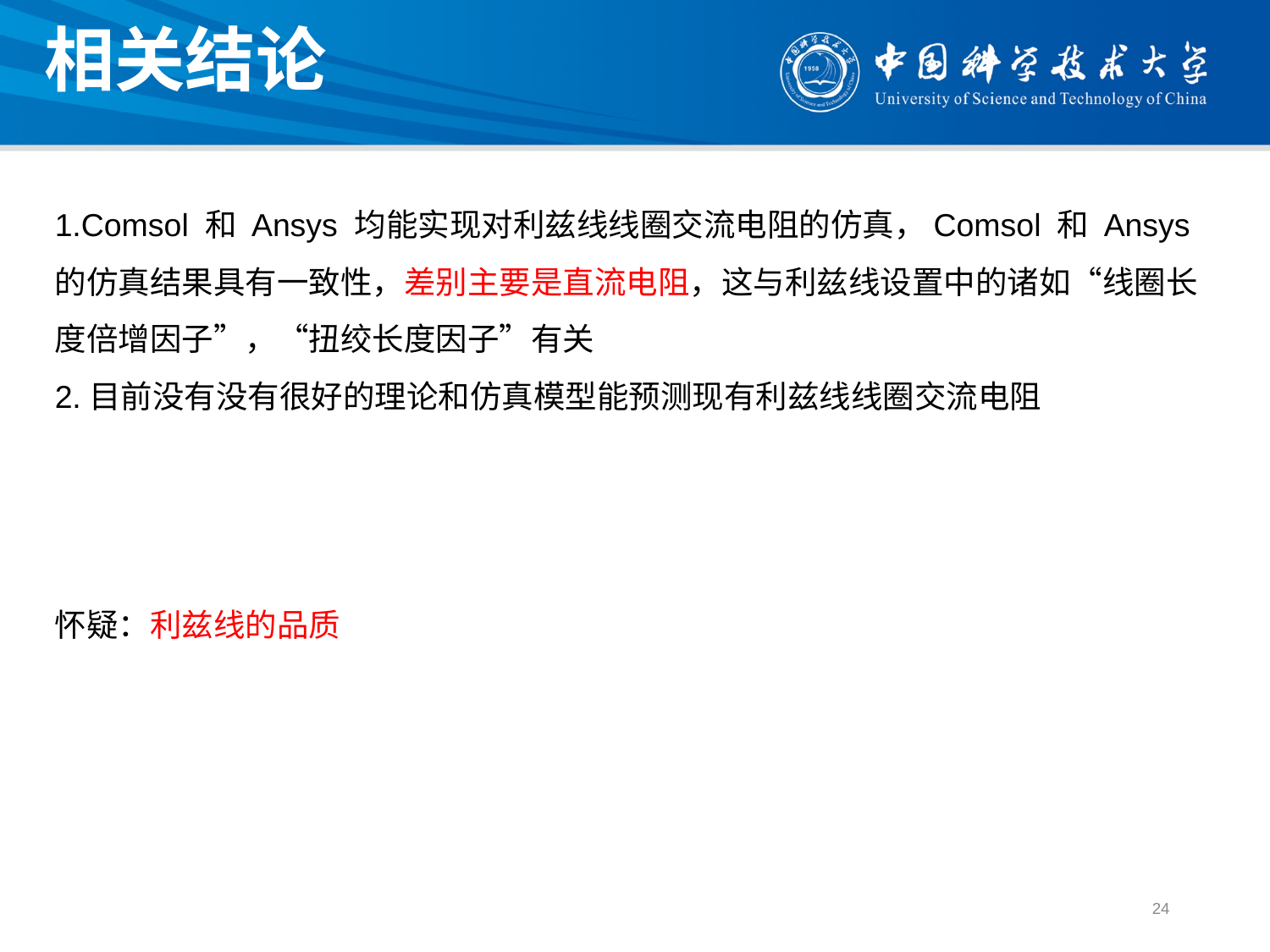

相关结论
1.Comsol 和 Ansys 均能实现对利兹线线圈交流电阻的仿真，Comsol 和 Ansys 的仿真结果具有一致性，差别主要是直流电阻，这与利兹线设置中的诸如“线圈长度倍增因子”，“扭绞长度因子”有关
2.目前没有没有很好的理论和仿真模型能预测现有利兹线线圈交流电阻

怀疑：利兹线的品质
24